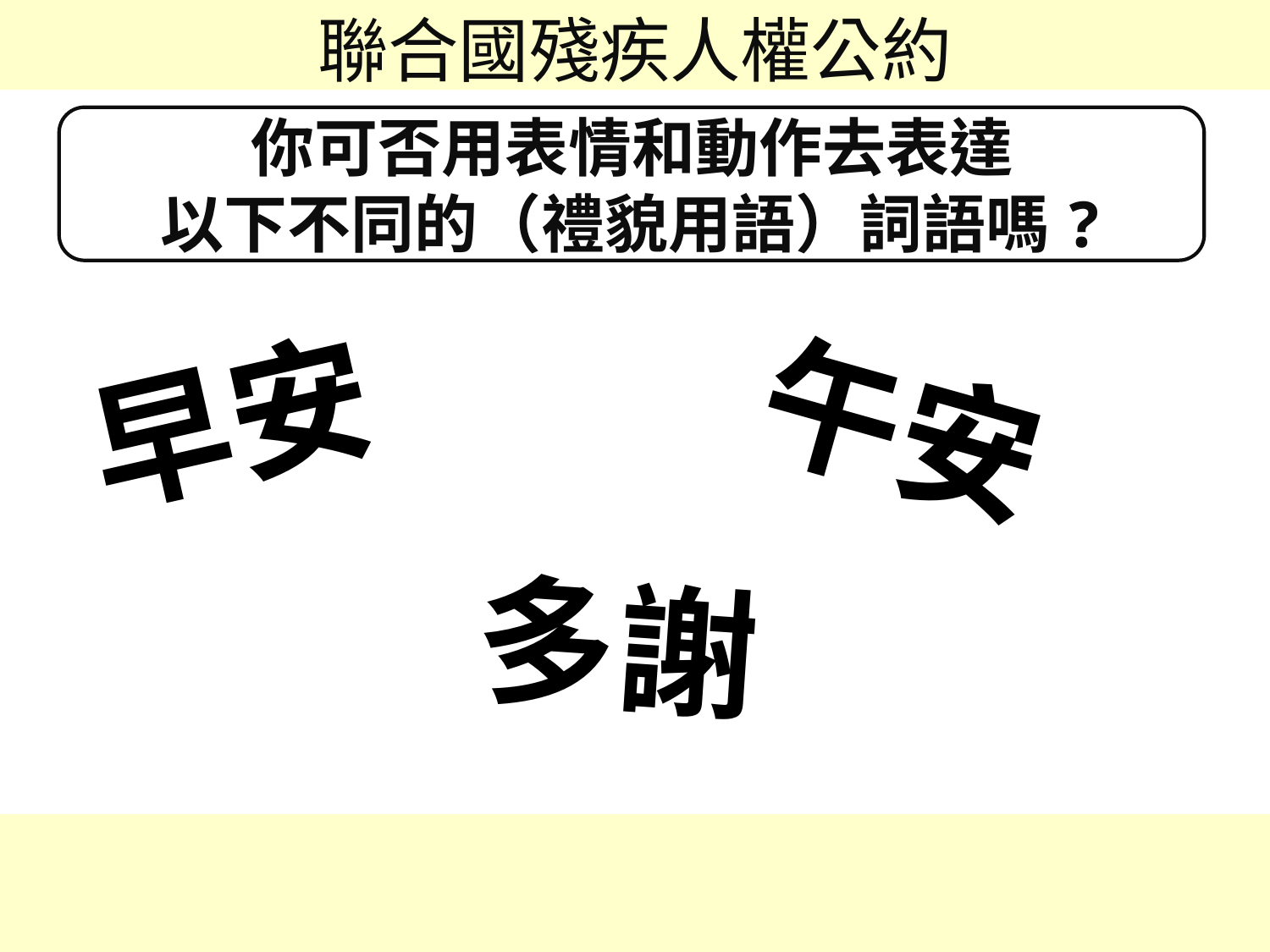

聯合國殘疾人權公約
你可否用表情和動作去表達
以下不同的（禮貌用語）詞語嗎?
早安
午安
多謝